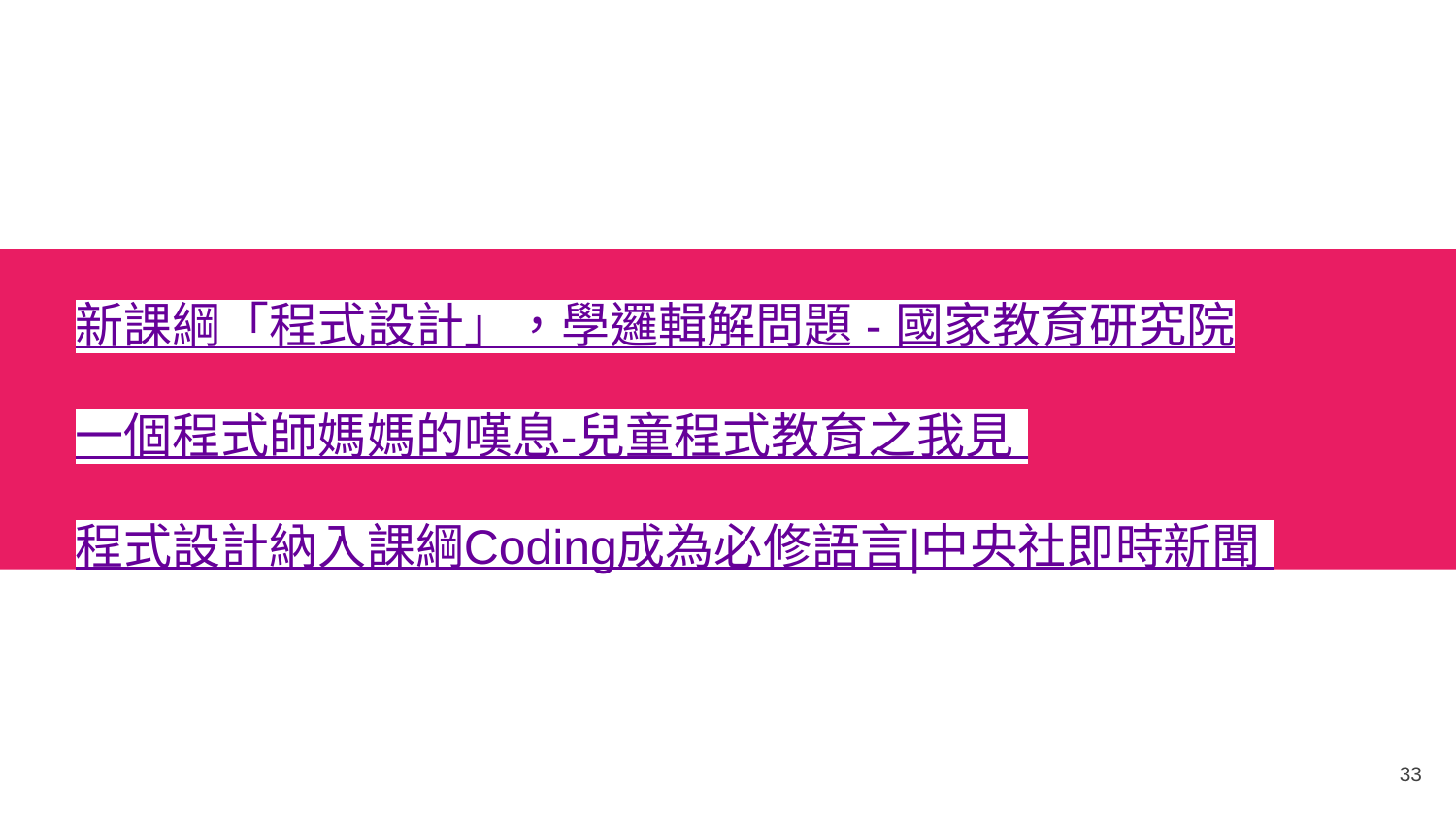

# 新課綱「程式設計」，學邏輯解問題 - 國家教育研究院
一個程式師媽媽的嘆息-兒童程式教育之我見
程式設計納入課綱Coding成為必修語言|中央社即時新聞
33